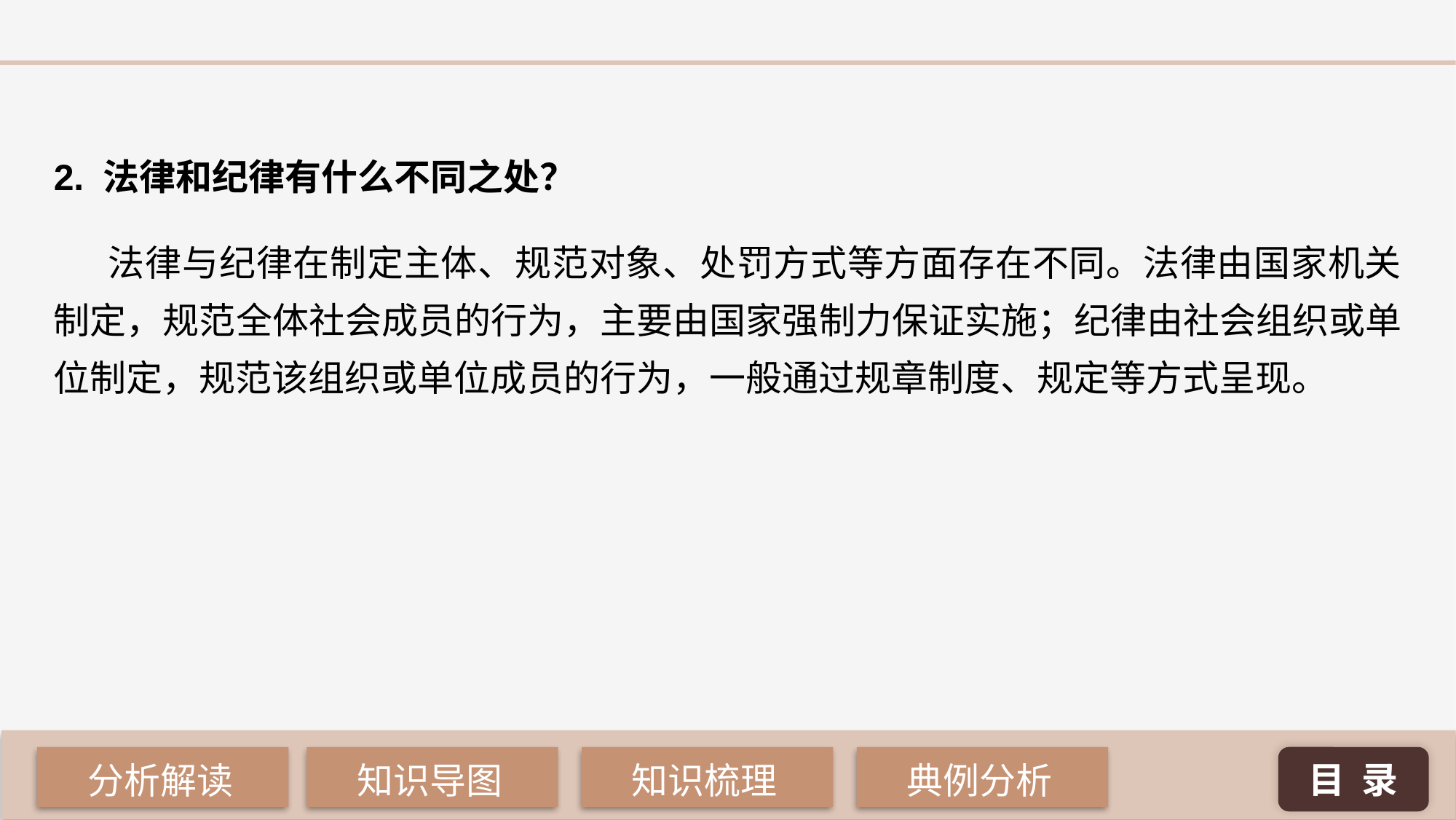

2. 法律和纪律有什么不同之处？
法律与纪律在制定主体、规范对象、处罚方式等方面存在不同。法律由国家机关制定，规范全体社会成员的行为，主要由国家强制力保证实施；纪律由社会组织或单位制定，规范该组织或单位成员的行为，一般通过规章制度、规定等方式呈现。